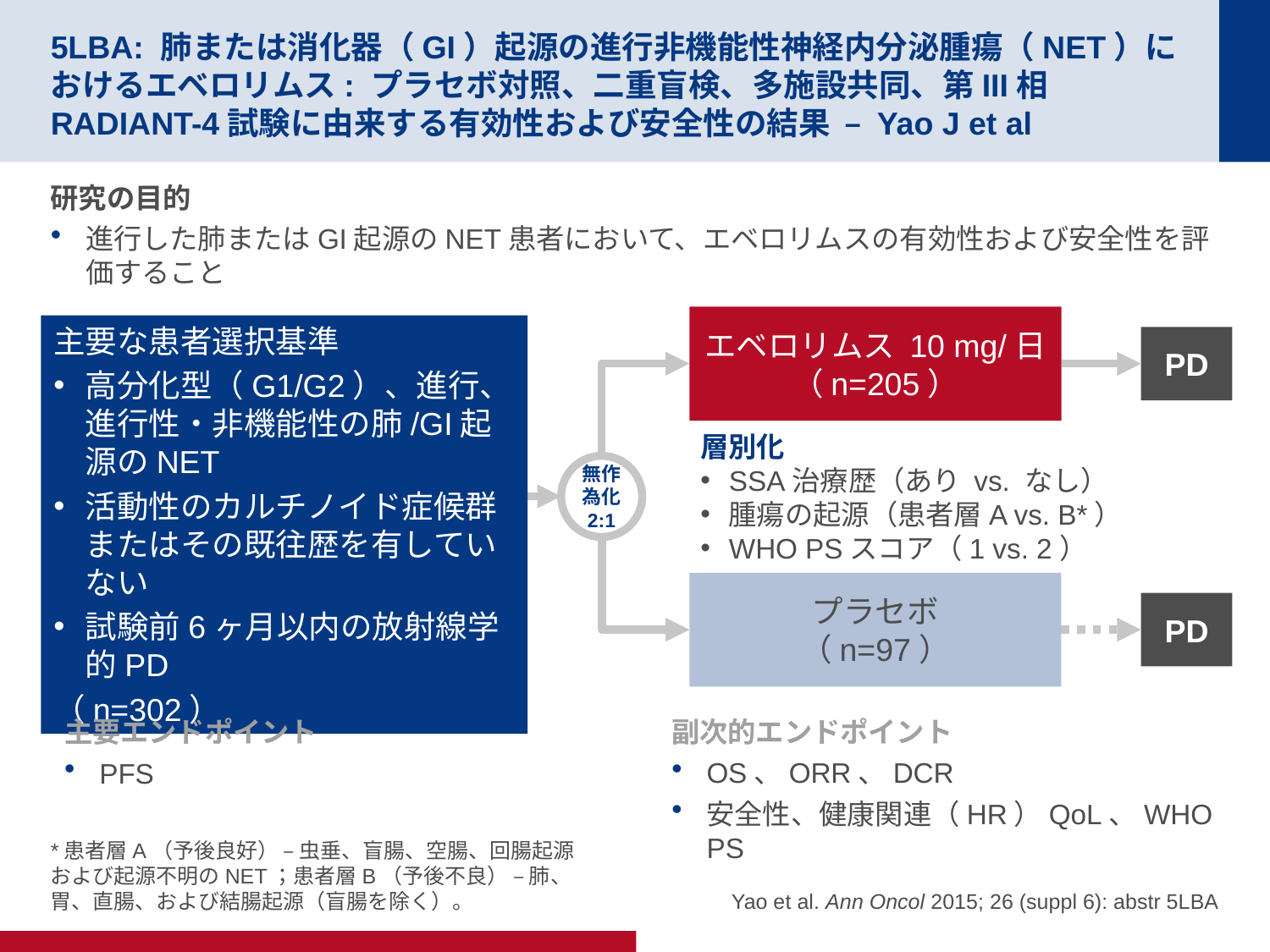

# 5LBA: 肺または消化器（GI）起源の進行非機能性神経内分泌腫瘍（NET）におけるエベロリムス: プラセボ対照、二重盲検、多施設共同、第III相RADIANT-4試験に由来する有効性および安全性の結果  – Yao J et al
研究の目的
進行した肺またはGI起源のNET患者において、エベロリムスの有効性および安全性を評価すること
エベロリムス 10 mg/日
（n=205）
主要な患者選択基準
高分化型（G1/G2）、進行、進行性・非機能性の肺/GI起源のNET
活動性のカルチノイド症候群またはその既往歴を有していない
試験前6ヶ月以内の放射線学的PD
（n=302）
PD
層別化
SSA治療歴（あり vs. なし）
腫瘍の起源（患者層A vs. B*）
WHO PSスコア（1 vs. 2）
無作
為化
2:1
プラセボ
（n=97）
PD
主要エンドポイント
PFS
副次的エンドポイント
OS、ORR、DCR
安全性、健康関連（HR）QoL、WHO PS
*患者層A（予後良好） – 虫垂、盲腸、空腸、回腸起源
および起源不明のNET；患者層B（予後不良） – 肺、
胃、直腸、および結腸起源（盲腸を除く）。
Yao et al. Ann Oncol 2015; 26 (suppl 6): abstr 5LBA